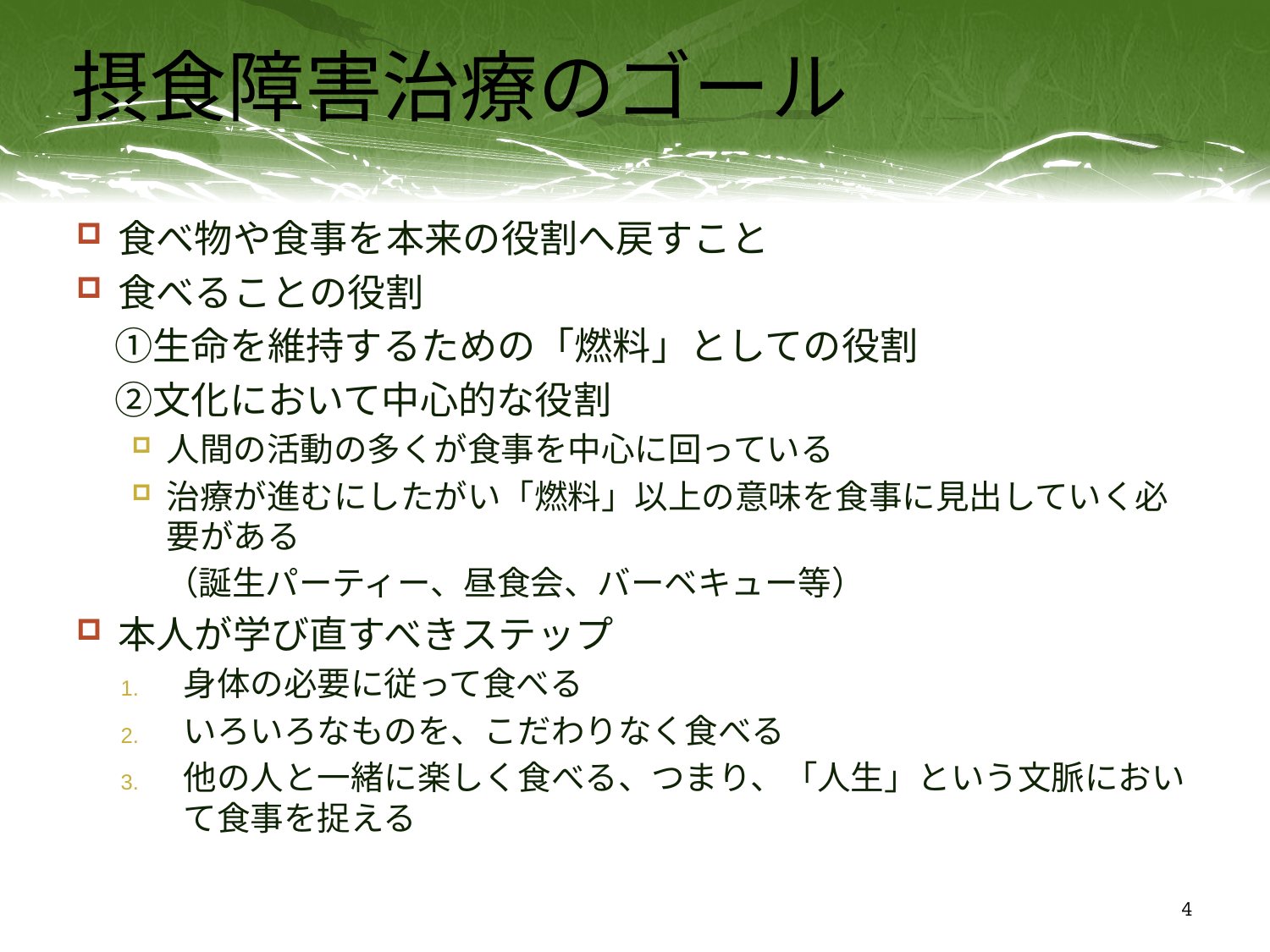

# 摂食障害治療のゴール
食べ物や食事を本来の役割へ戻すこと
食べることの役割
　①生命を維持するための「燃料」としての役割
　②文化において中心的な役割
人間の活動の多くが食事を中心に回っている
治療が進むにしたがい「燃料」以上の意味を食事に見出していく必要がある
　（誕生パーティー、昼食会、バーベキュー等）
本人が学び直すべきステップ
身体の必要に従って食べる
いろいろなものを、こだわりなく食べる
他の人と一緒に楽しく食べる、つまり、「人生」という文脈において食事を捉える

4